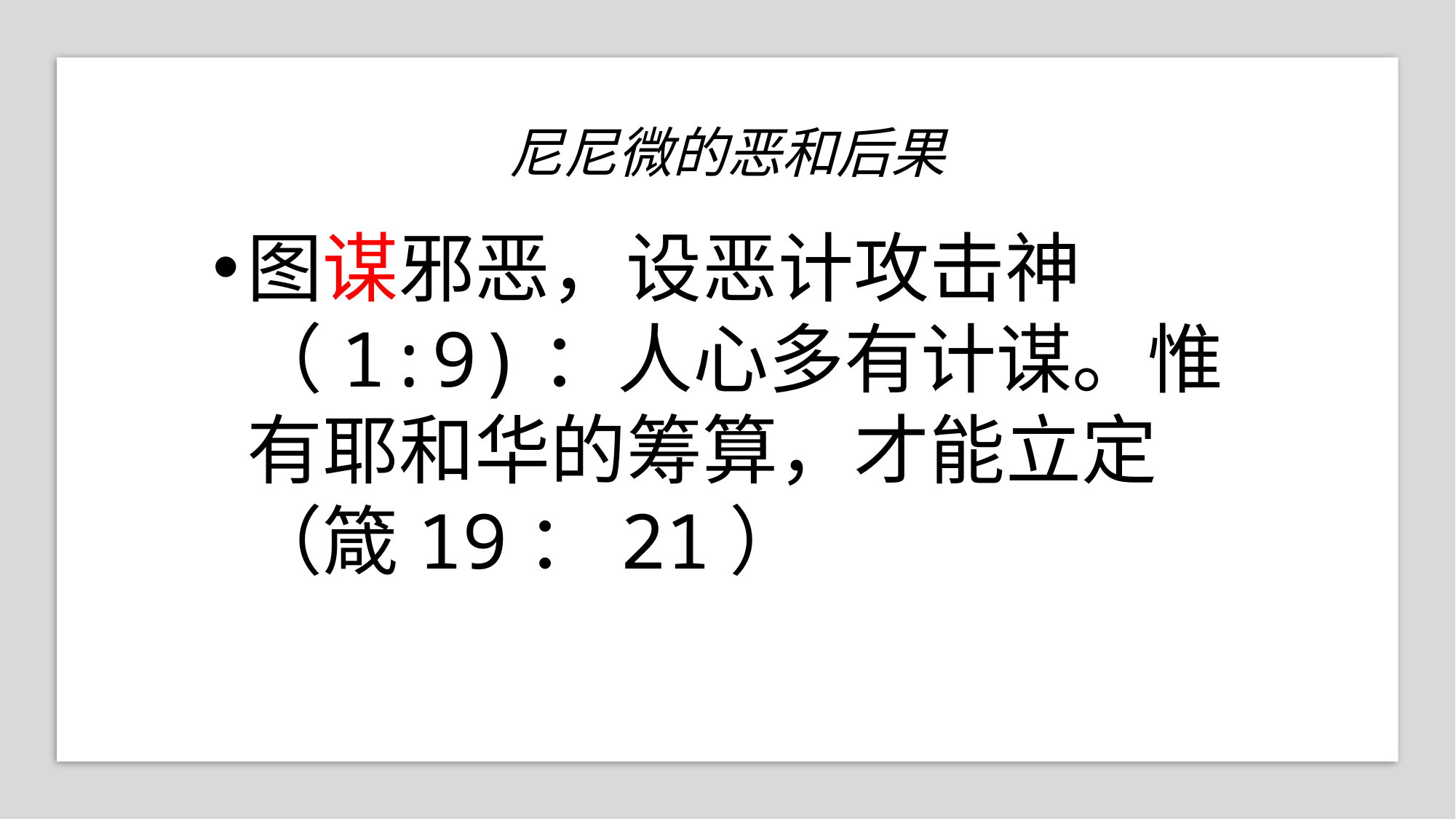

尼尼微的恶和后果

图谋邪恶，设恶计攻击神 （1:9)：人心多有计谋。惟有耶和华的筹算，才能立定（箴19：21）

21